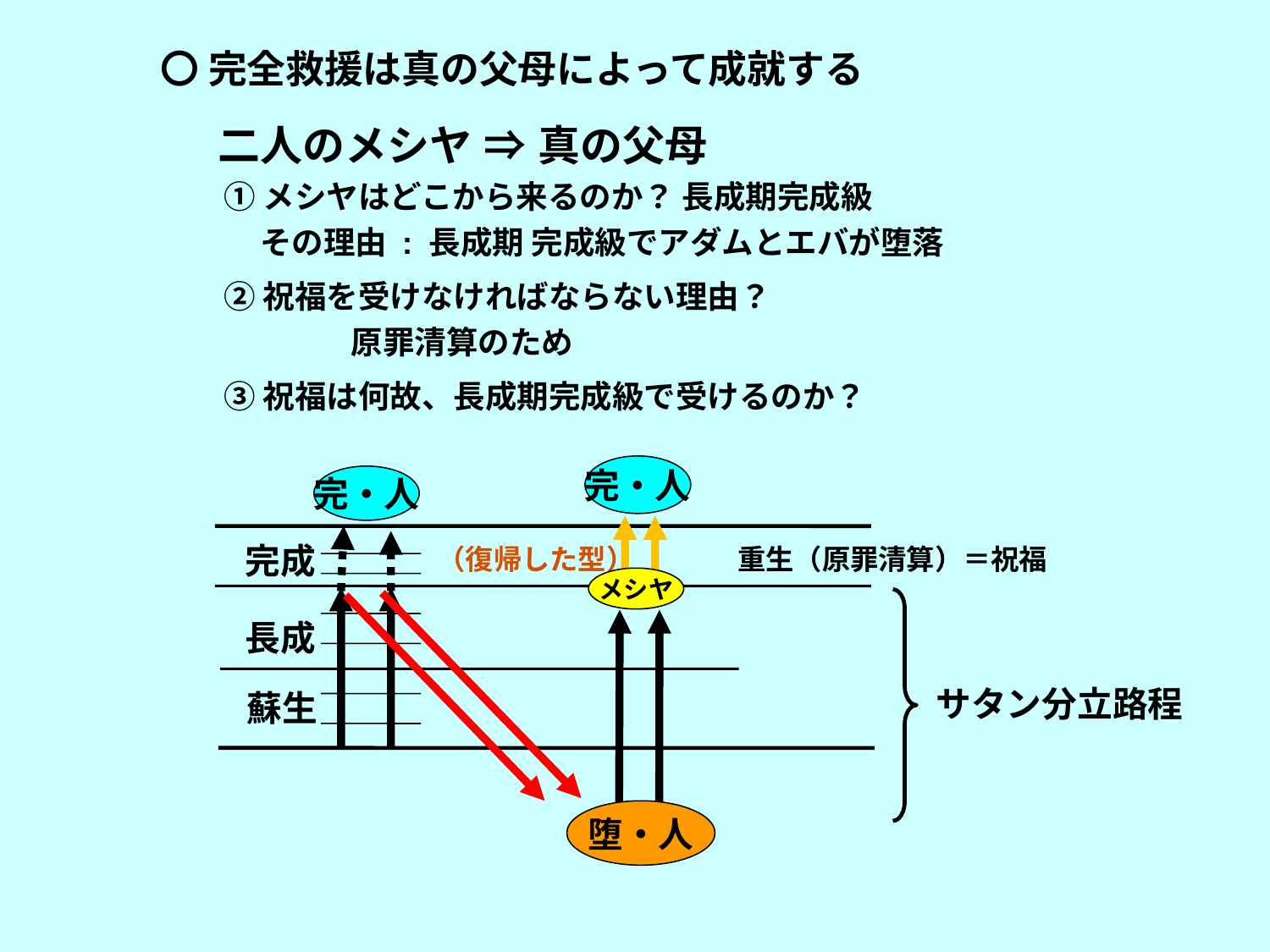

〇 完全救援は真の父母によって成就する
    二人のメシヤ ⇒ 真の父母
　　① メシヤはどこから来るのか？ 長成期完成級
　　     その理由 : 長成期 完成級でアダムとエバが堕落
　　② 祝福を受けなければならない理由？
	　　原罪清算のため
　　③ 祝福は何故、長成期完成級で受けるのか？
完・人
完・人

完成
（復帰した型）      　　重生（原罪清算）＝祝福

メシヤ

長成

サタン分立路程
蘇生

堕・人